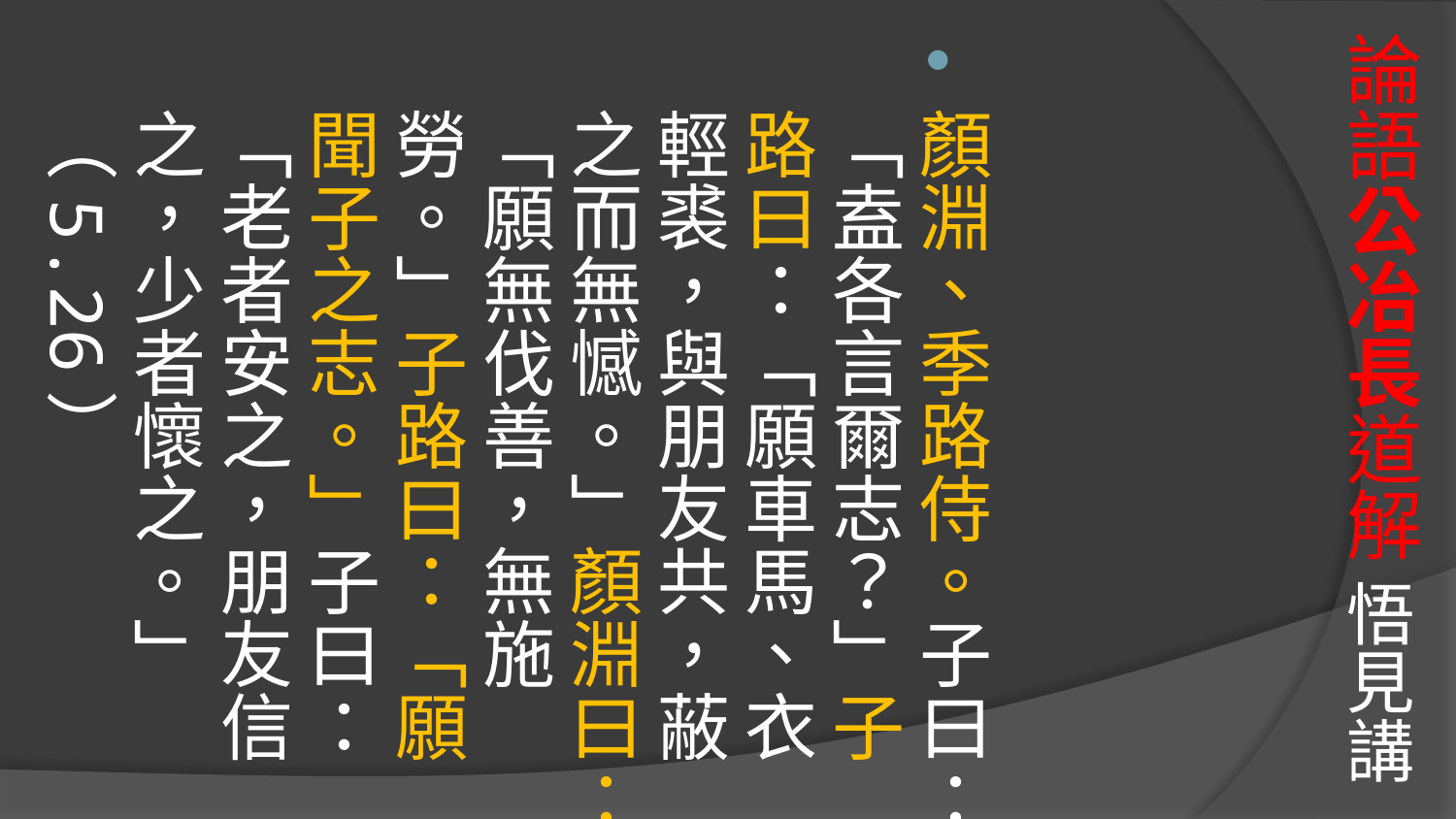

# 論語公冶長道解 悟見講
顏淵、季路侍。子曰：「盍各言爾志？」子路曰：「願車馬、衣輕裘，與朋友共，蔽之而無憾。」顏淵曰：「願無伐善，無施勞。」子路曰：「願聞子之志。」子曰：「老者安之，朋友信之，少者懷之。」（5.26）